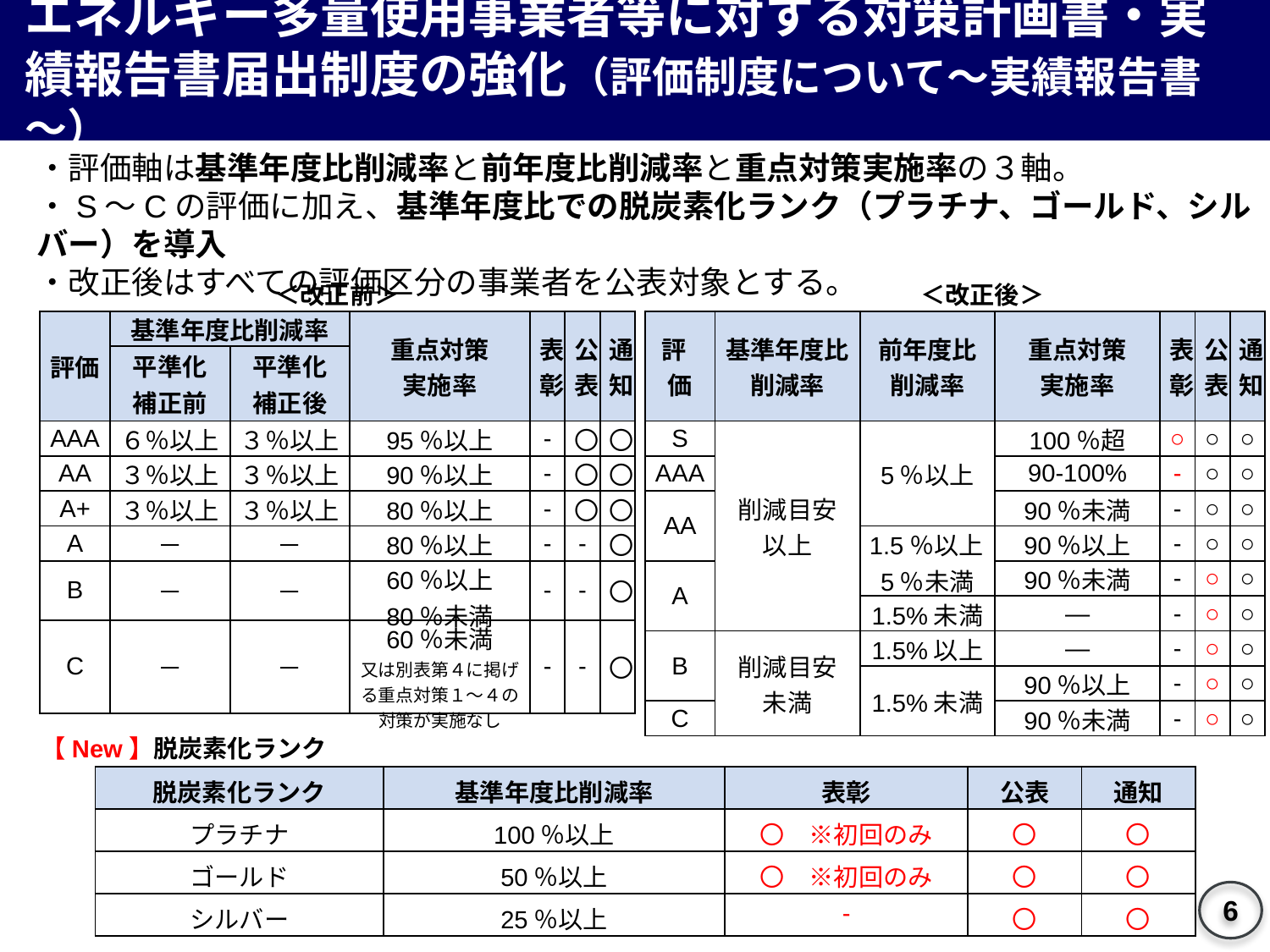

２．改正条例に基づく制度設計の考え方について
エネルギー多量使用事業者等に対する対策計画書・実績報告書届出制度の強化（評価制度について～実績報告書～）
6
・評価軸は基準年度比削減率と前年度比削減率と重点対策実施率の３軸。
・S～Cの評価に加え、基準年度比での脱炭素化ランク（プラチナ、ゴールド、シルバー）を導入
・改正後はすべての評価区分の事業者を公表対象とする。

＜改正前＞
＜改正後＞
| 評価 | 基準年度比削減率 |  | 重点対策 実施率 | 表彰 | 公表 | 通知 |
| --- | --- | --- | --- | --- | --- | --- |
|  | 平準化 補正前 | 平準化 補正後 |  |  |  |  |
| AAA | ６％以上 | ３％以上 | 95％以上 | - | 〇 | 〇 |
| AA | ３％以上 | ３％以上 | 90％以上 | - | 〇 | 〇 |
| A+ | ３％以上 | ３％以上 | 80％以上 | - | 〇 | 〇 |
| A | － | － | 80％以上 | - | - | 〇 |
| B | － | － | 60％以上 80％未満 | - | - | 〇 |
| C | － | － | 60％未満 又は別表第４に掲げる重点対策１～４の対策が実施なし | - | - | 〇 |
| 評 価 | 基準年度比 削減率 | 前年度比 削減率 | 重点対策 実施率 | 表 彰 | 公 表 | 通 知 |
| --- | --- | --- | --- | --- | --- | --- |
| S | 削減目安 以上 | 5％以上 | 100％超 | ○ | ○ | ○ |
| AAA |  |  | 90-100% | - | ○ | ○ |
| AA |  |  | 90％未満 | - | ○ | ○ |
|  |  | 1.5％以上5％未満 | 90％以上 | - | ○ | ○ |
| A |  |  | 90％未満 | - | ○ | ○ |
|  |  | 1.5%未満 | ― | - | ○ | ○ |
| B | 削減目安 未満 | 1.5%以上 | ― | - | ○ | ○ |
|  |  | 1.5%未満 | 90％以上 | - | ○ | ○ |
| C |  |  | 90％未満 | - | ○ | ○ |
【New】脱炭素化ランク
| 脱炭素化ランク | 基準年度比削減率 | 表彰 | 公表 | 通知 |
| --- | --- | --- | --- | --- |
| プラチナ | 100％以上 | 〇　※初回のみ | 〇 | 〇 |
| ゴールド | 50％以上 | 〇　※初回のみ | 〇 | 〇 |
| シルバー | 25％以上 | - | 〇 | 〇 |
6